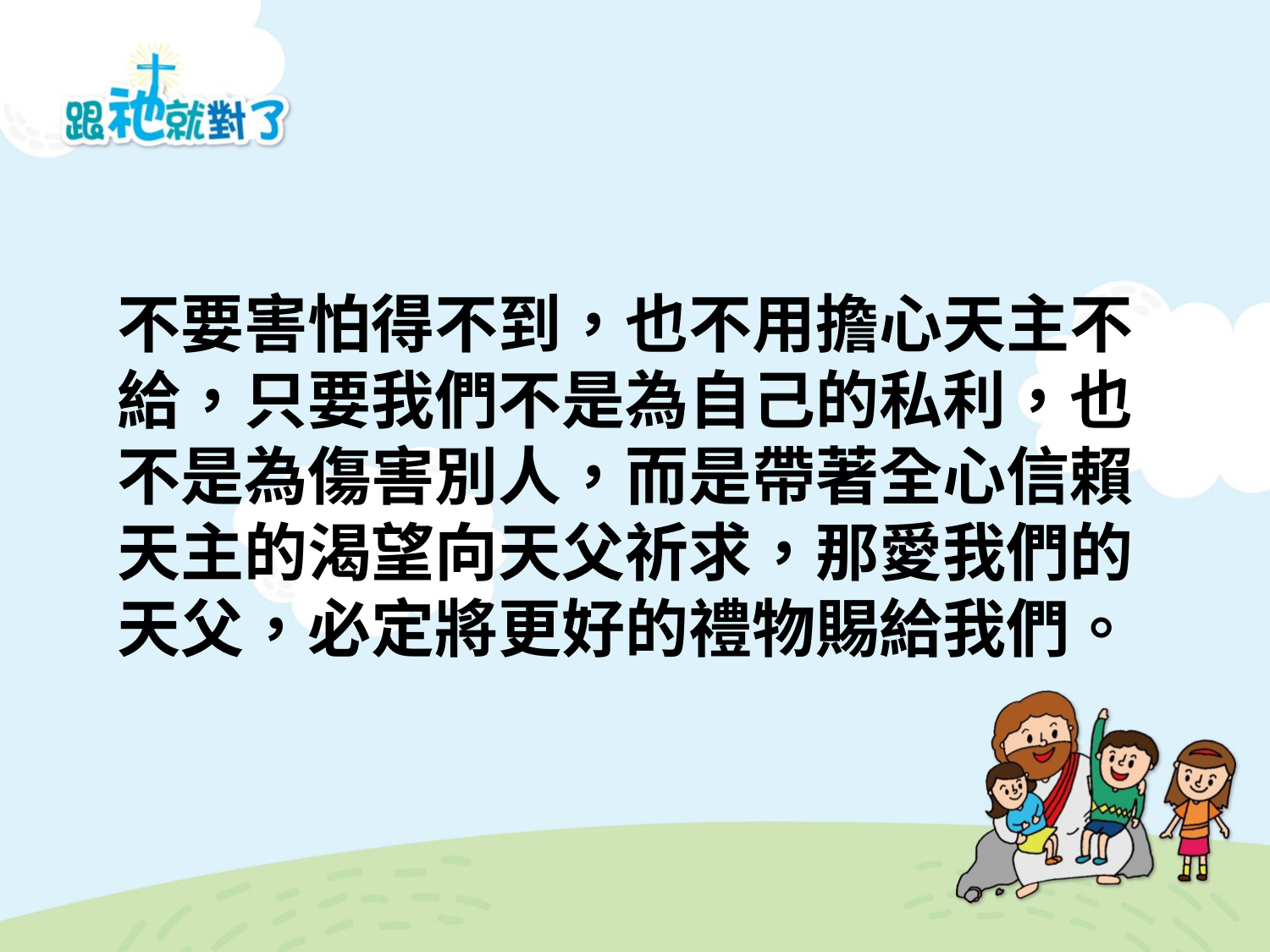

不要害怕得不到，也不用擔心天主不給，只要我們不是為自己的私利，也不是為傷害別人，而是帶著全心信賴天主的渴望向天父祈求，那愛我們的天父，必定將更好的禮物賜給我們。